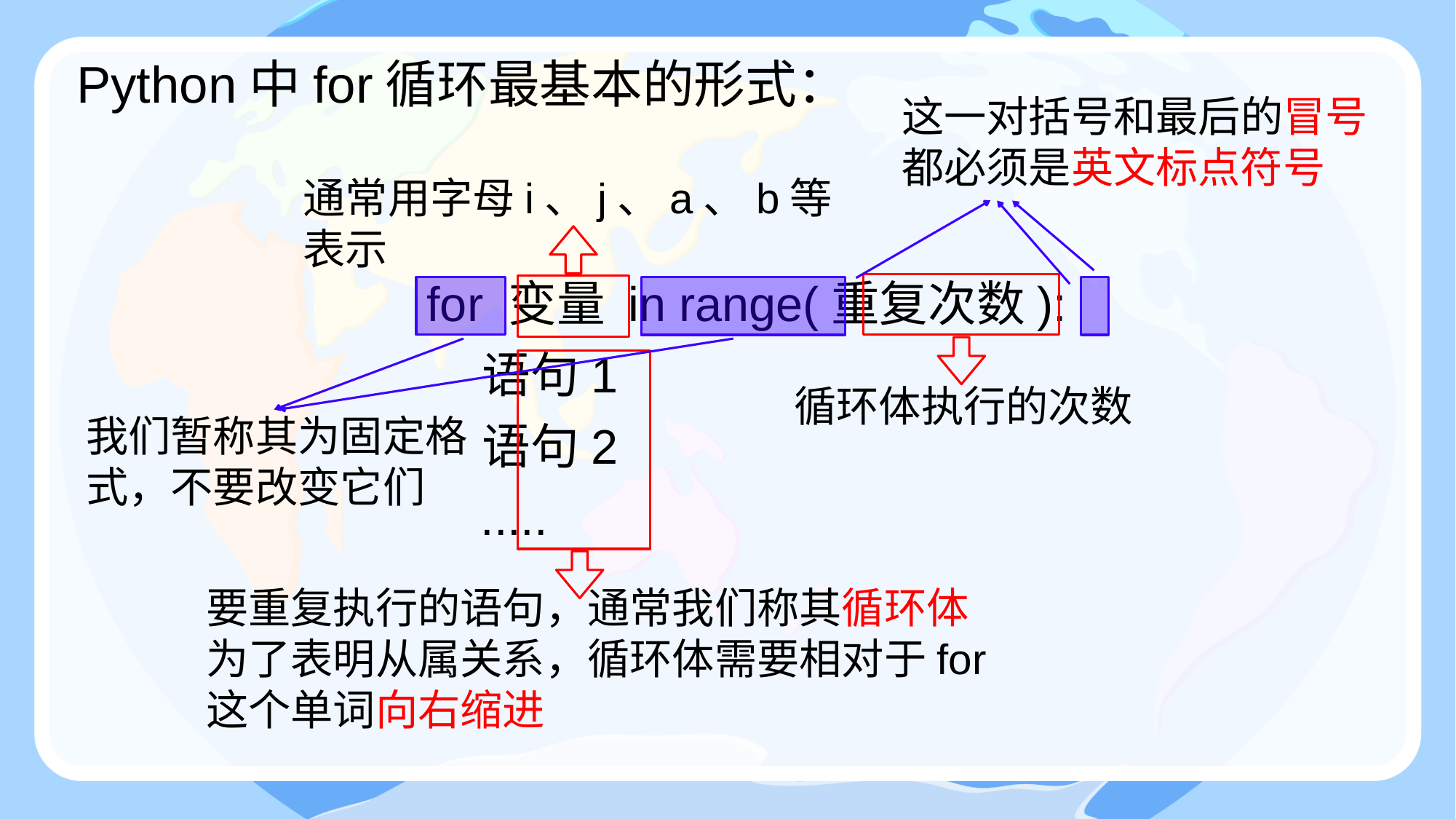

Python中for循环最基本的形式：
这一对括号和最后的冒号都必须是英文标点符号
通常用字母i、j、a、b等表示

for 变量 in range(重复次数):
    语句1
    语句2
    .....

循环体执行的次数
我们暂称其为固定格式，不要改变它们
要重复执行的语句，通常我们称其循环体
为了表明从属关系，循环体需要相对于for这个单词向右缩进